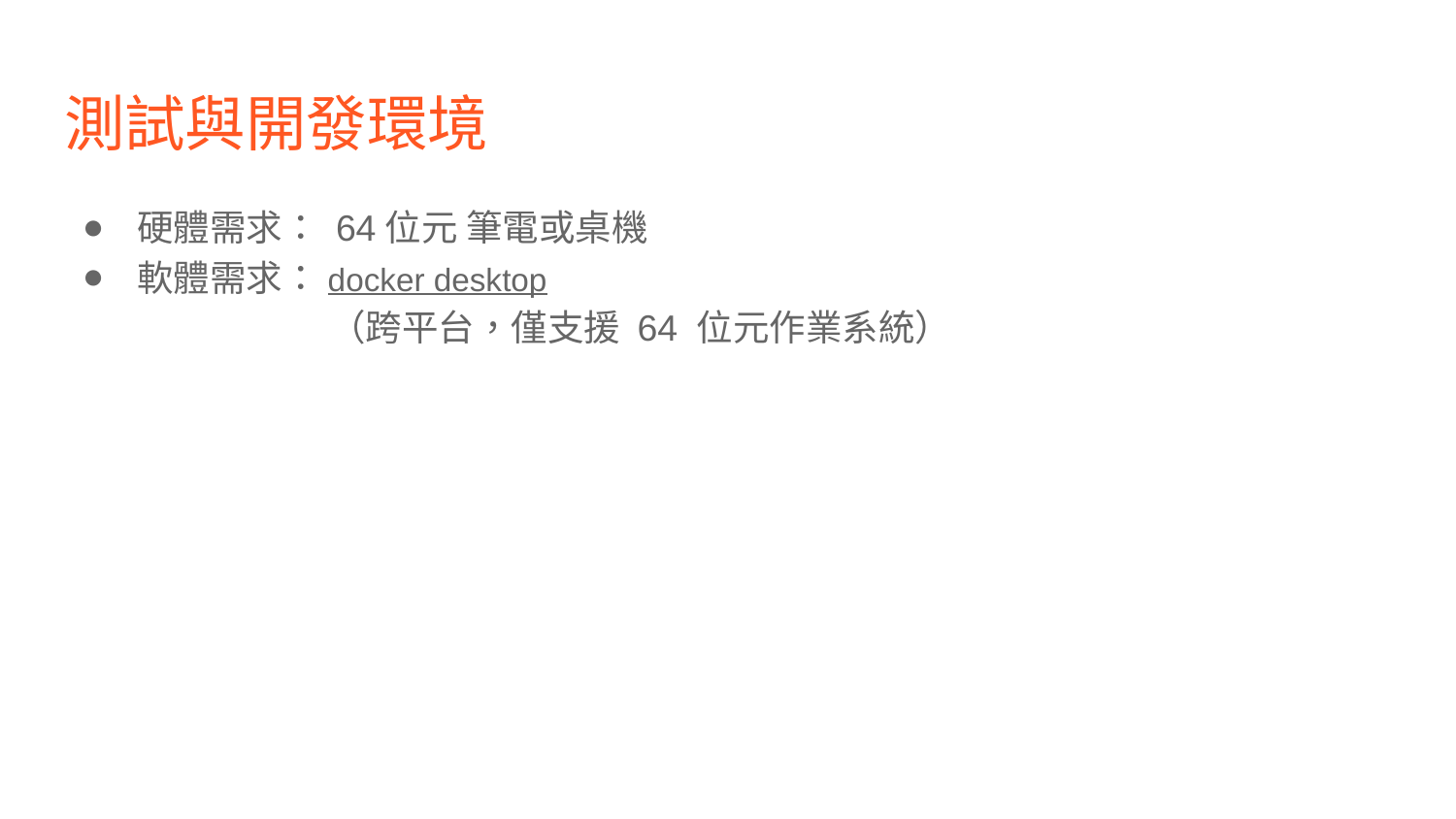

# 測試與開發環境
硬體需求： 64位元 筆電或桌機
軟體需求：docker desktop
                  （跨平台，僅支援 64 位元作業系統）